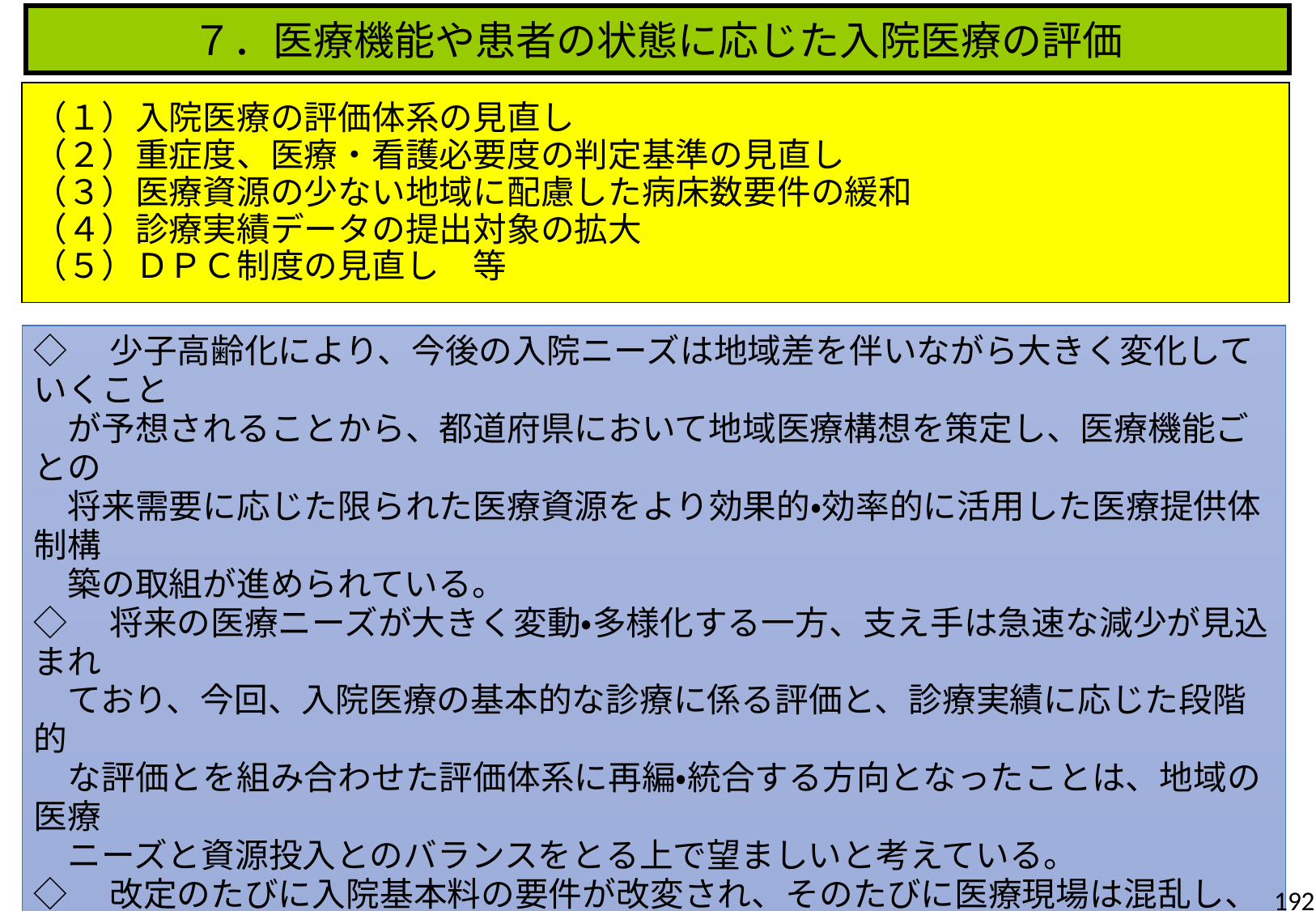

７．医療機能や患者の状態に応じた入院医療の評価
（１）入院医療の評価体系の見直し
（２）重症度、医療・看護必要度の判定基準の見直し
（３）医療資源の少ない地域に配慮した病床数要件の緩和
（４）診療実績データの提出対象の拡大
（５）ＤＰＣ制度の見直し　等
◇　少子高齢化により、今後の入院ニーズは地域差を伴いながら大きく変化していくこと
　が予想されることから、都道府県において地域医療構想を策定し、医療機能ごとの
　将来需要に応じた限られた医療資源をより効果的・効率的に活用した医療提供体制構
　築の取組が進められている。
◇　将来の医療ニーズが大きく変動・多様化する一方、支え手は急速な減少が見込まれ
　ており、今回、入院医療の基本的な診療に係る評価と、診療実績に応じた段階的
　な評価とを組み合わせた評価体系に再編・統合する方向となったことは、地域の医療
　ニーズと資源投入とのバランスをとる上で望ましいと考えている。
◇　改定のたびに入院基本料の要件が改変され、そのたびに医療現場は混乱し、
　何とかその対応に慣れたらもう次の改定になることの繰り返しとなっている。
◇　今回の新しい評価体系を各病院がどのように判断するか、ある程度の時間がかか
　ると考えるが、中長期的な方向性を踏まえた、ある意味歴史的な改定が行われた。
192